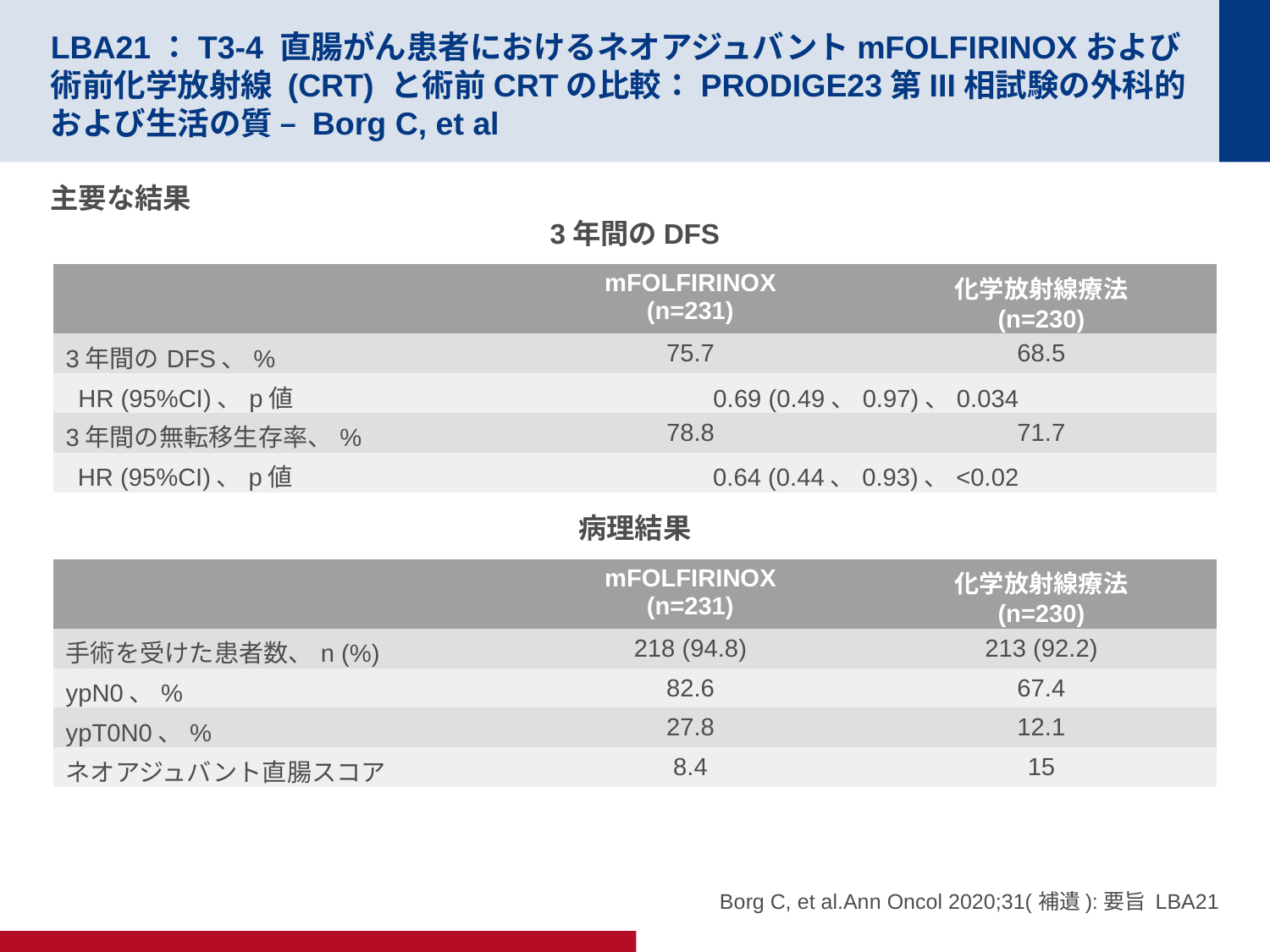

# LBA21：T3-4 直腸がん患者におけるネオアジュバントmFOLFIRINOXおよび術前化学放射線 (CRT) と術前CRTの比較：PRODIGE23第III相試験の外科的および生活の質 – Borg C, et al
主要な結果
3年間のDFS
|  | mFOLFIRINOX (n=231) | 化学放射線療法 (n=230) |
| --- | --- | --- |
| 3年間のDFS、% | 75.7 | 68.5 |
| HR (95%CI)、p値 | 0.69 (0.49、0.97)、0.034 |  |
| 3年間の無転移生存率、% | 78.8 | 71.7 |
| HR (95%CI)、p値 | 0.64 (0.44、0.93)、<0.02 |  |
病理結果
|  | mFOLFIRINOX (n=231) | 化学放射線療法 (n=230) |
| --- | --- | --- |
| 手術を受けた患者数、n (%) | 218 (94.8) | 213 (92.2) |
| ypN0、% | 82.6 | 67.4 |
| ypT0N0、% | 27.8 | 12.1 |
| ネオアジュバント直腸スコア | 8.4 | 15 |
Borg C, et al.Ann Oncol 2020;31(補遺):要旨 LBA21